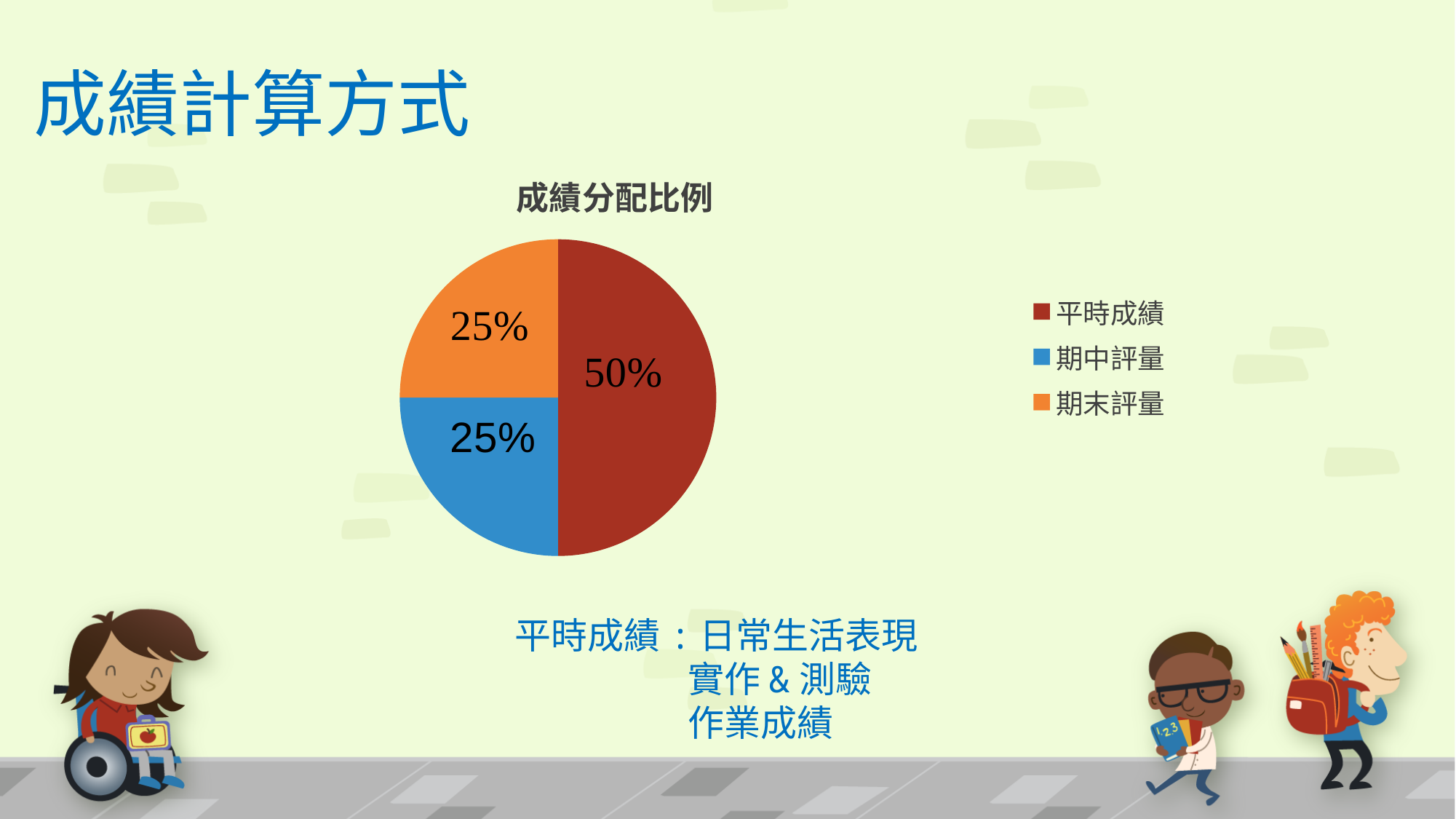

# 成績計算方式

### Chart:

| Category | 成績分配比例 |
|---|---|
| 平時成績 | 0.5 |
| 期中評量 | 0.25 |
| 期末評量 | 0.25 |
平時成績:日常生活表現
         實作&測驗
         作業成績